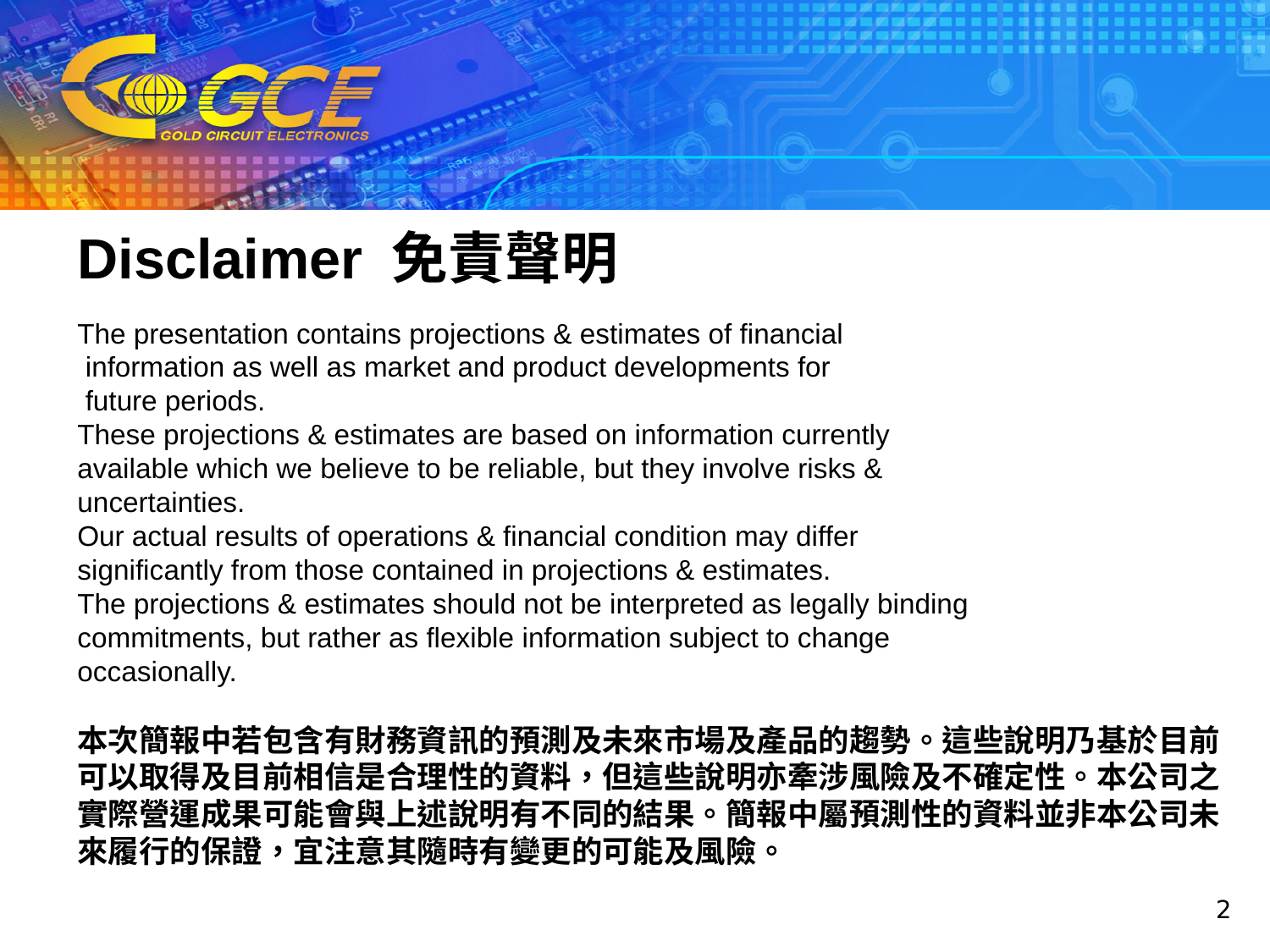

Disclaimer 免責聲明

The presentation contains projections & estimates of financial
 information as well as market and product developments for
 future periods.
These projections & estimates are based on information currently
available which we believe to be reliable, but they involve risks &
uncertainties.
Our actual results of operations & financial condition may differ
significantly from those contained in projections & estimates.
The projections & estimates should not be interpreted as legally binding
commitments, but rather as flexible information subject to change
occasionally.

本次簡報中若包含有財務資訊的預測及未來市場及產品的趨勢。這些說明乃基於目前
可以取得及目前相信是合理性的資料，但這些說明亦牽涉風險及不確定性。本公司之
實際營運成果可能會與上述說明有不同的結果。簡報中屬預測性的資料並非本公司未
來履行的保證，宜注意其隨時有變更的可能及風險。
2